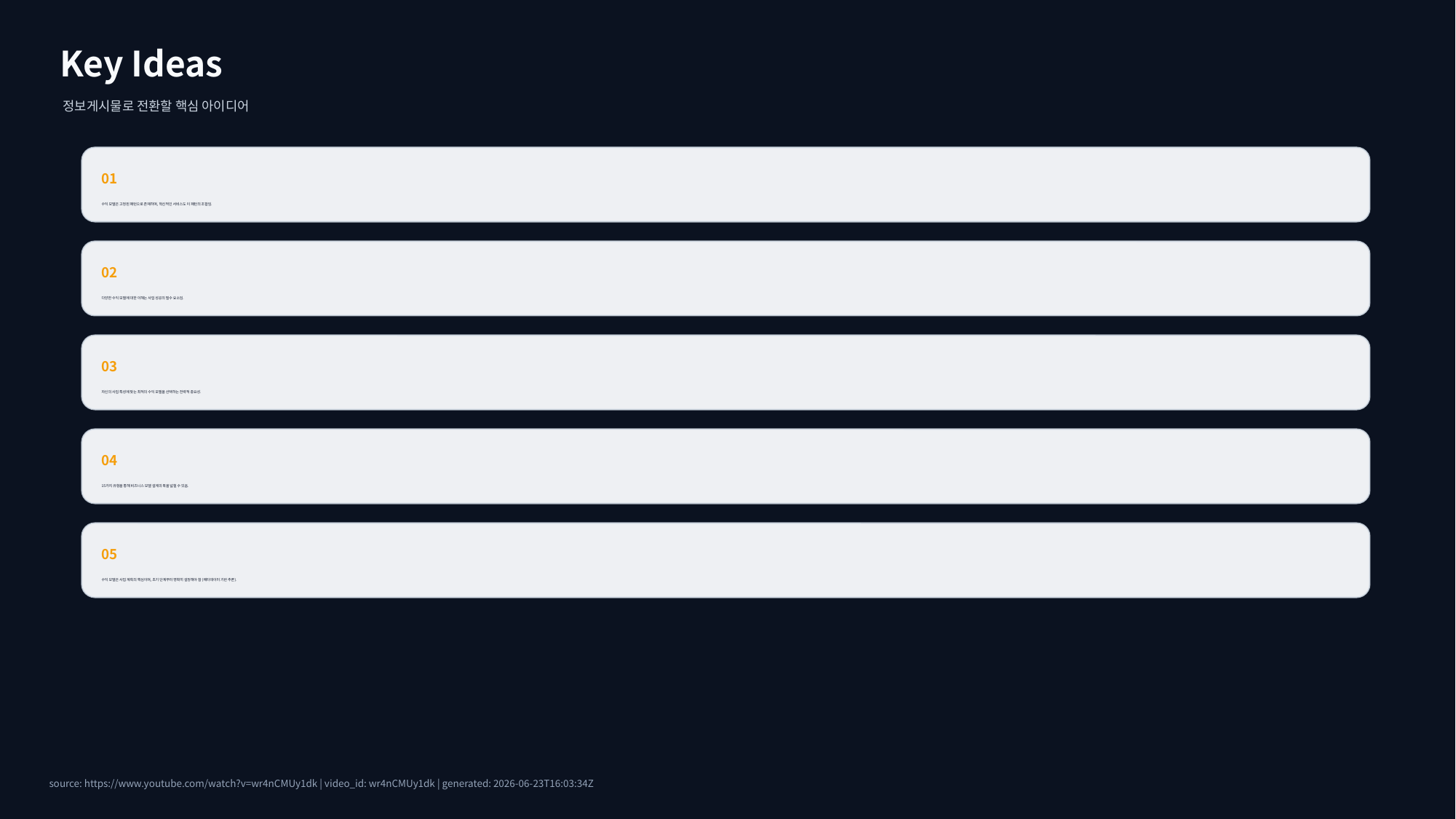

Key Ideas
정보게시물로 전환할 핵심 아이디어

01
수익 모델은 고정된 패턴으로 존재하며, 혁신적인 서비스도 이 패턴의 조합임.

02
다양한 수익 모델에 대한 이해는 사업 성공의 필수 요소임.

03
자신의 사업 특성에 맞는 최적의 수익 모델을 선택하는 전략적 중요성.

04
15가지 유형을 통해 비즈니스 모델 설계의 폭을 넓힐 수 있음.

05
수익 모델은 사업 계획의 핵심이며, 초기 단계부터 명확히 설정해야 함 (메타데이터 기반 추론).
source: https://www.youtube.com/watch?v=wr4nCMUy1dk | video_id: wr4nCMUy1dk | generated: 2026-06-23T16:03:34Z